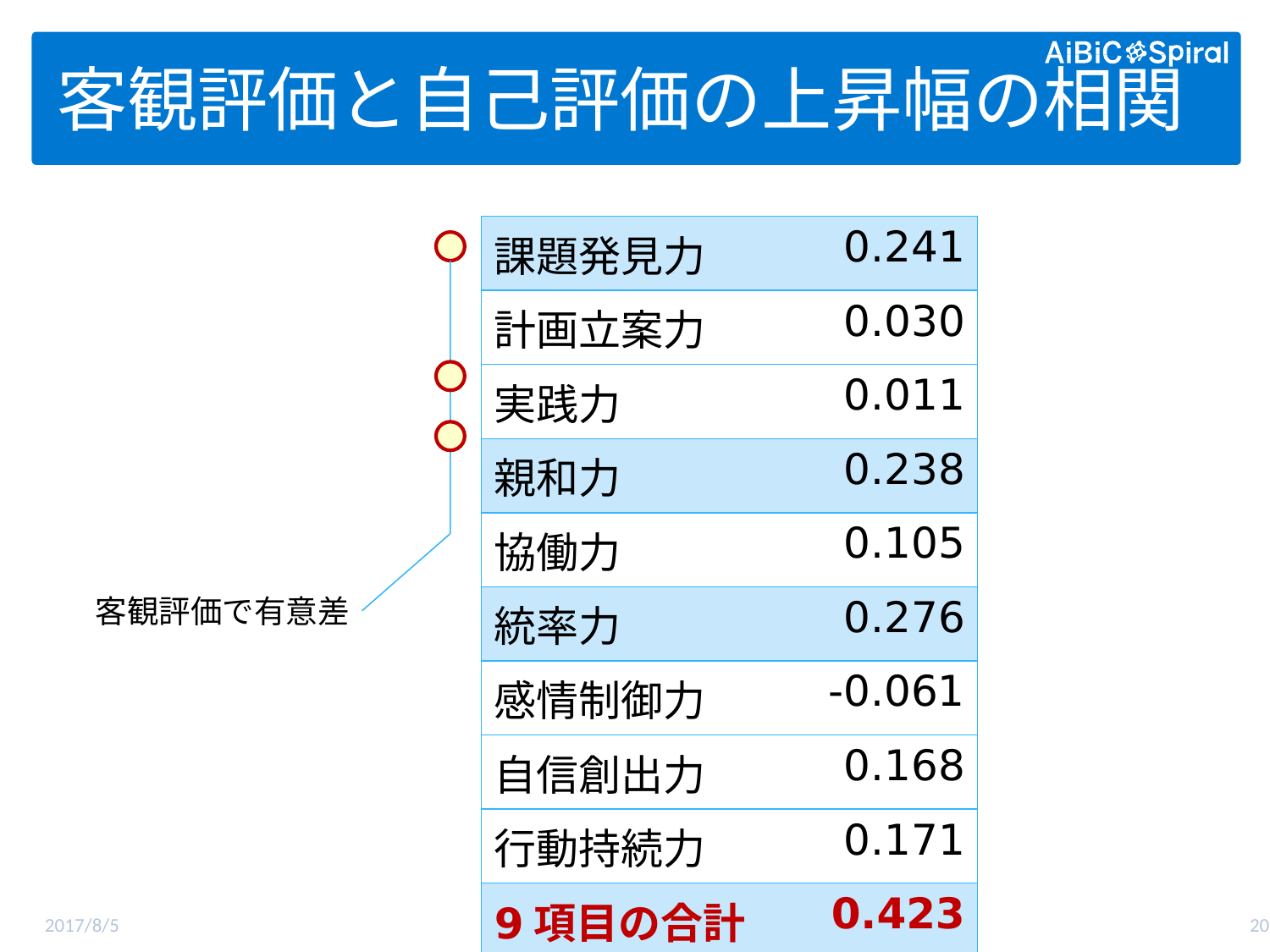

# 客観評価と自己評価の上昇幅の相関
| 課題発見力 | 0.241 |
| --- | --- |
| 計画立案力 | 0.030 |
| 実践力 | 0.011 |
| 親和力 | 0.238 |
| 協働力 | 0.105 |
| 統率力 | 0.276 |
| 感情制御力 | -0.061 |
| 自信創出力 | 0.168 |
| 行動持続力 | 0.171 |
| 9項目の合計 | 0.423 |

客観評価で有意差